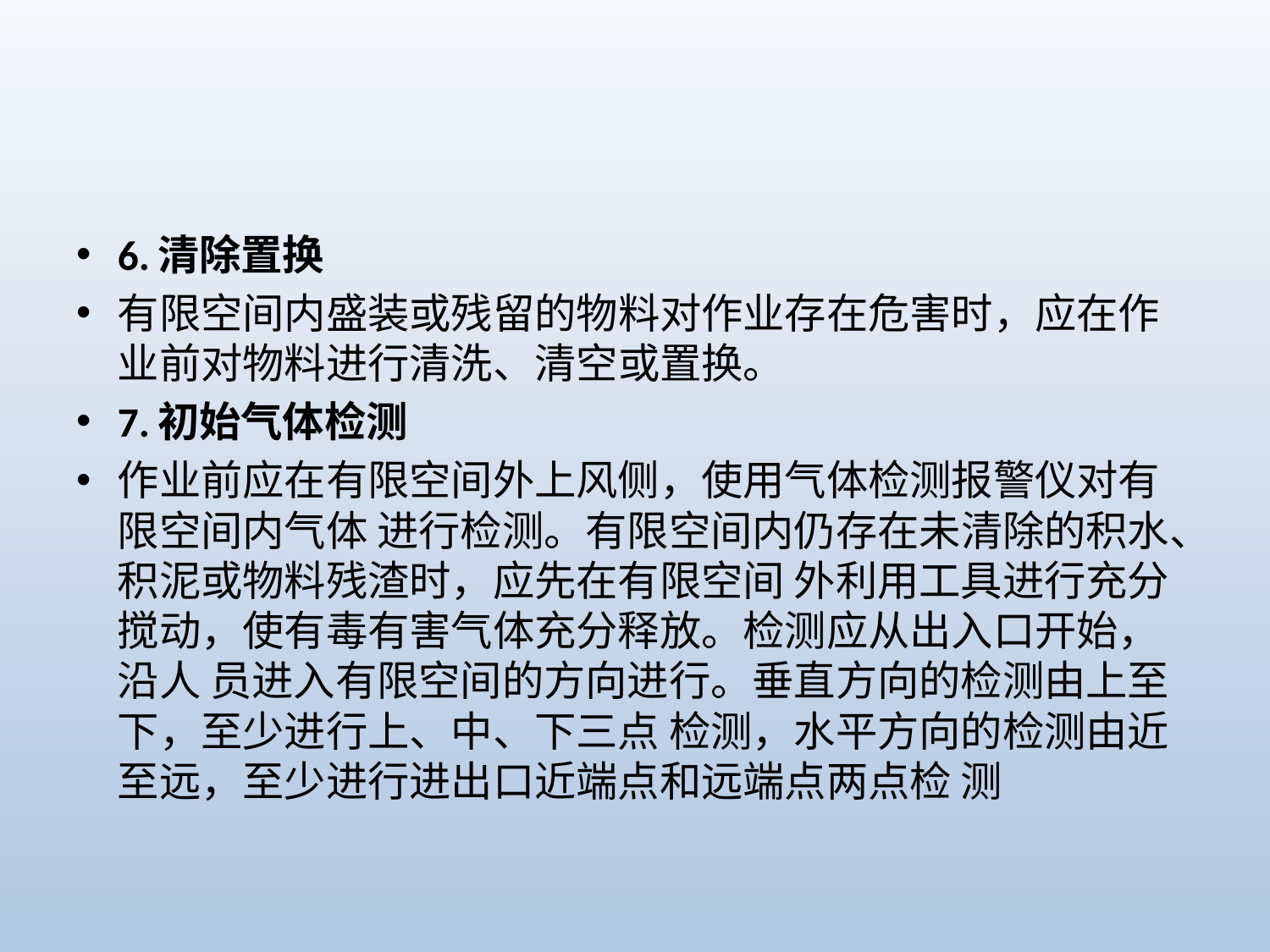

#
6.清除置换
有限空间内盛装或残留的物料对作业存在危害时，应在作业前对物料进行清洗、清空或置换。
7.初始气体检测
作业前应在有限空间外上风侧，使用气体检测报警仪对有限空间内气体 进行检测。有限空间内仍存在未清除的积水、积泥或物料残渣时，应先在有限空间 外利用工具进行充分搅动，使有毒有害气体充分释放。检测应从出入口开始，沿人 员进入有限空间的方向进行。垂直方向的检测由上至下，至少进行上、中、下三点 检测，水平方向的检测由近至远，至少进行进出口近端点和远端点两点检 测